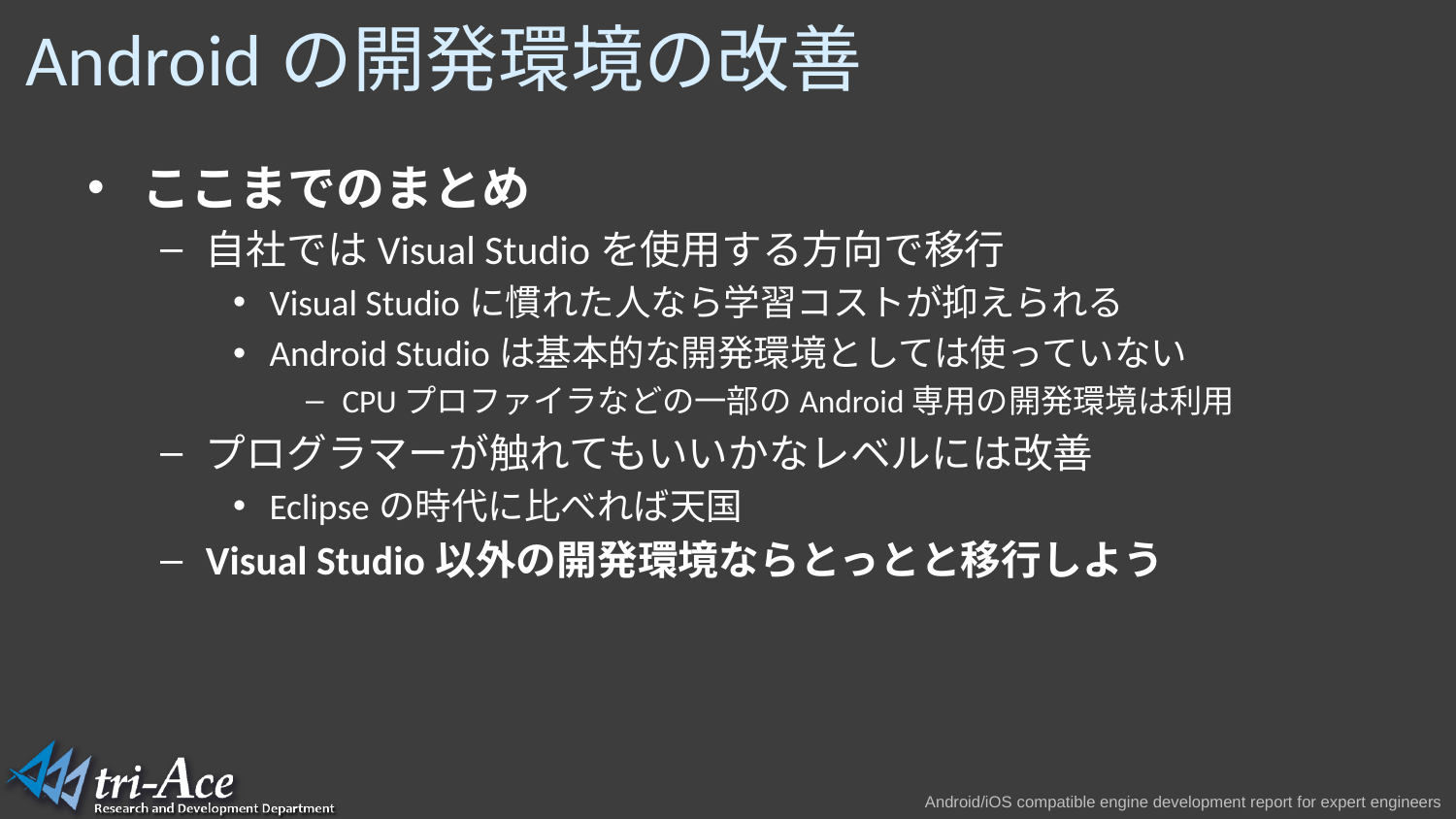

# Androidの開発環境の改善
ここまでのまとめ
自社ではVisual Studioを使用する方向で移行
Visual Studioに慣れた人なら学習コストが抑えられる
Android Studioは基本的な開発環境としては使っていない
CPUプロファイラなどの一部のAndroid専用の開発環境は利用
プログラマーが触れてもいいかなレベルには改善
Eclipseの時代に比べれば天国
Visual Studio以外の開発環境ならとっとと移行しよう